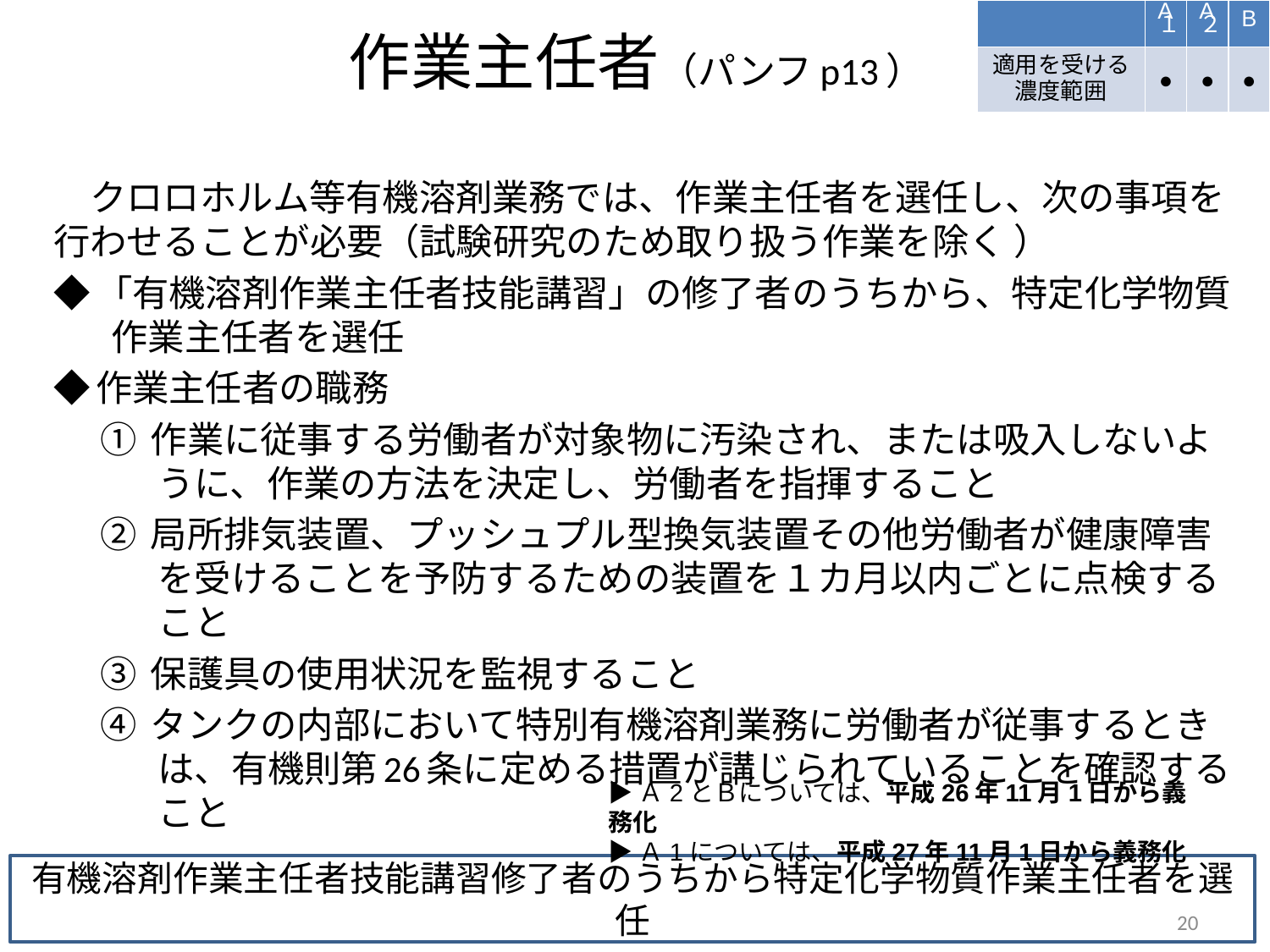

|  | A１ | A２ | B |
| --- | --- | --- | --- |
| 適用を受ける濃度範囲 | ● | ● | ● |
# 作業主任者（パンフp13）
　クロロホルム等有機溶剤業務では、作業主任者を選任し、次の事項を行わせることが必要（試験研究のため取り扱う作業を除く ）
◆「有機溶剤作業主任者技能講習」の修了者のうちから、特定化学物質作業主任者を選任
◆作業主任者の職務
① 作業に従事する労働者が対象物に汚染され、または吸入しないように、作業の方法を決定し、労働者を指揮すること
② 局所排気装置、プッシュプル型換気装置その他労働者が健康障害を受けることを予防するための装置を１カ月以内ごとに点検すること
③ 保護具の使用状況を監視すること
④ タンクの内部において特別有機溶剤業務に労働者が従事するときは、有機則第26条に定める措置が講じられていることを確認すること

▶Ａ2とＢについては、平成26年11月1日から義務化
▶Ａ1については、平成27年11月1日から義務化
有機溶剤作業主任者技能講習修了者のうちから特定化学物質作業主任者を選任
20